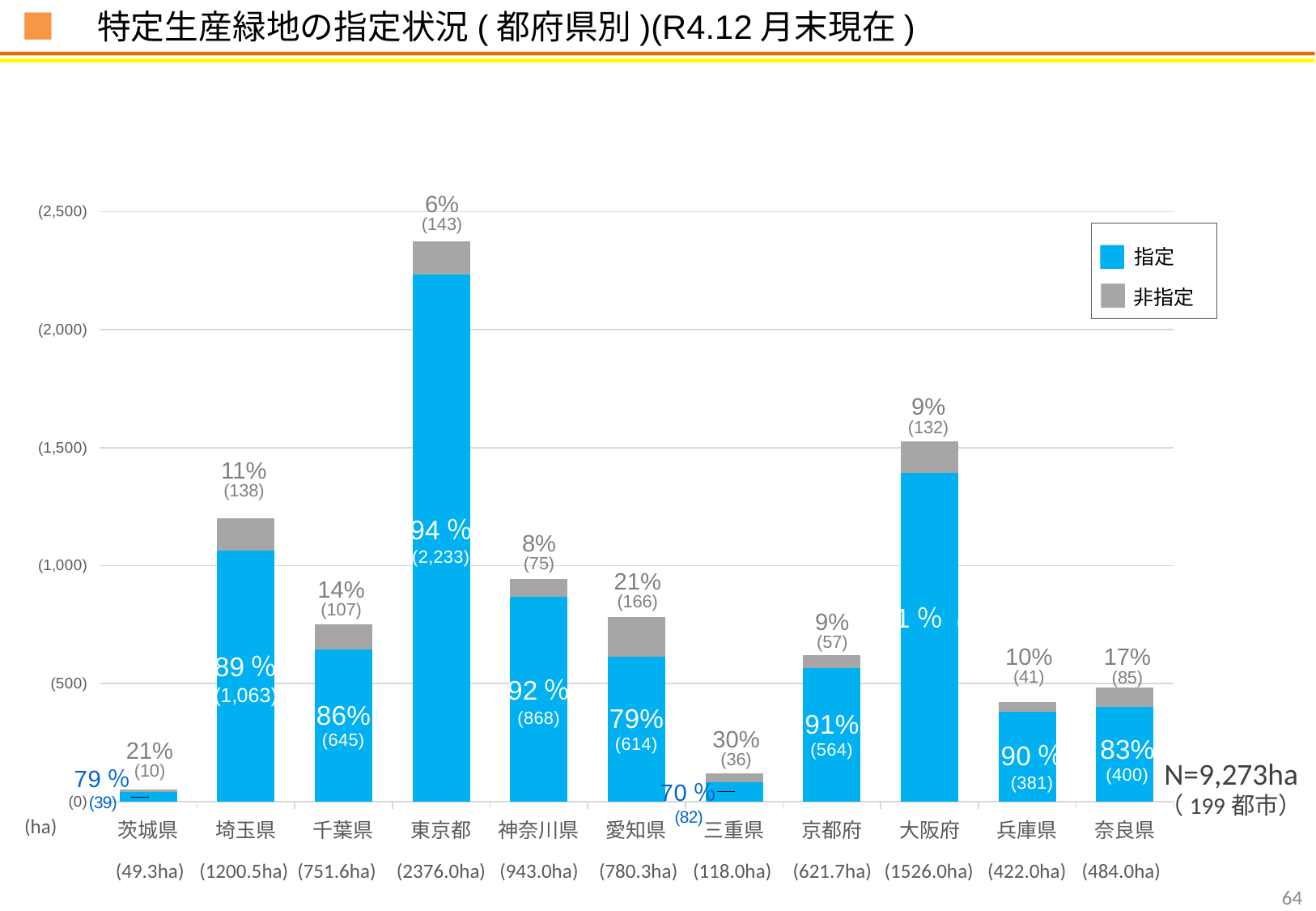

■　特定生産緑地の指定状況(都府県別)(R4.12月末現在)

### Chart

| Category | 意向有 | 意向無 | 未定・未把握 | 非指定 |
|---|---|---|---|---|
| 茨城県 | 39.14 | 0.0 | 0.0 | 10.2 |
| 埼玉県 | 1062.5918139999997 | 0.0 | 0.0 | 137.97279999999998 |
| 千葉県 | 644.83 | 0.0 | 0.0 | 106.60999999999999 |
| 東京都 | 2232.8647 | 0.0 | 0.0 | 143.13800000000003 |
| 神奈川県 | 867.5375420000001 | 0.0 | 0.0 | 75.495698 |
| 愛知県 | 614.4223930000002 | 0.0 | 0.0 | 165.89746100000002 |
| 三重県 | 82.17 | 0.0 | 0.0 | 35.800000000000004 |
| 京都府 | 564.3000000000001 | 0.0 | 0.0 | 57.440000000000005 |
| 大阪府 | 1393.8390000000002 | 0.0 | 0.0 | 132.2305 |
| 兵庫県 | 380.658531 | 0.0 | 0.0 | 41.3661 |
| 奈良県 | 399.52000000000004 | 0.0 | 0.0 | 84.54900000000002 |
6%
(143)

指定

非指定
9%
(132)
11%
(138)
8%
(75)
21%
(166)
14%
(107)
9%
(57)
10%
(41)
17%
(85)
30%
(36)
21%
(10)
N=9,273ha
（199都市）
(ha)
(49.3ha)
(1200.5ha)
(751.6ha)
(2376.0ha)
(943.0ha)
(780.3ha)
(118.0ha)
(621.7ha)
(1526.0ha)
(422.0ha)
(484.0ha)
64